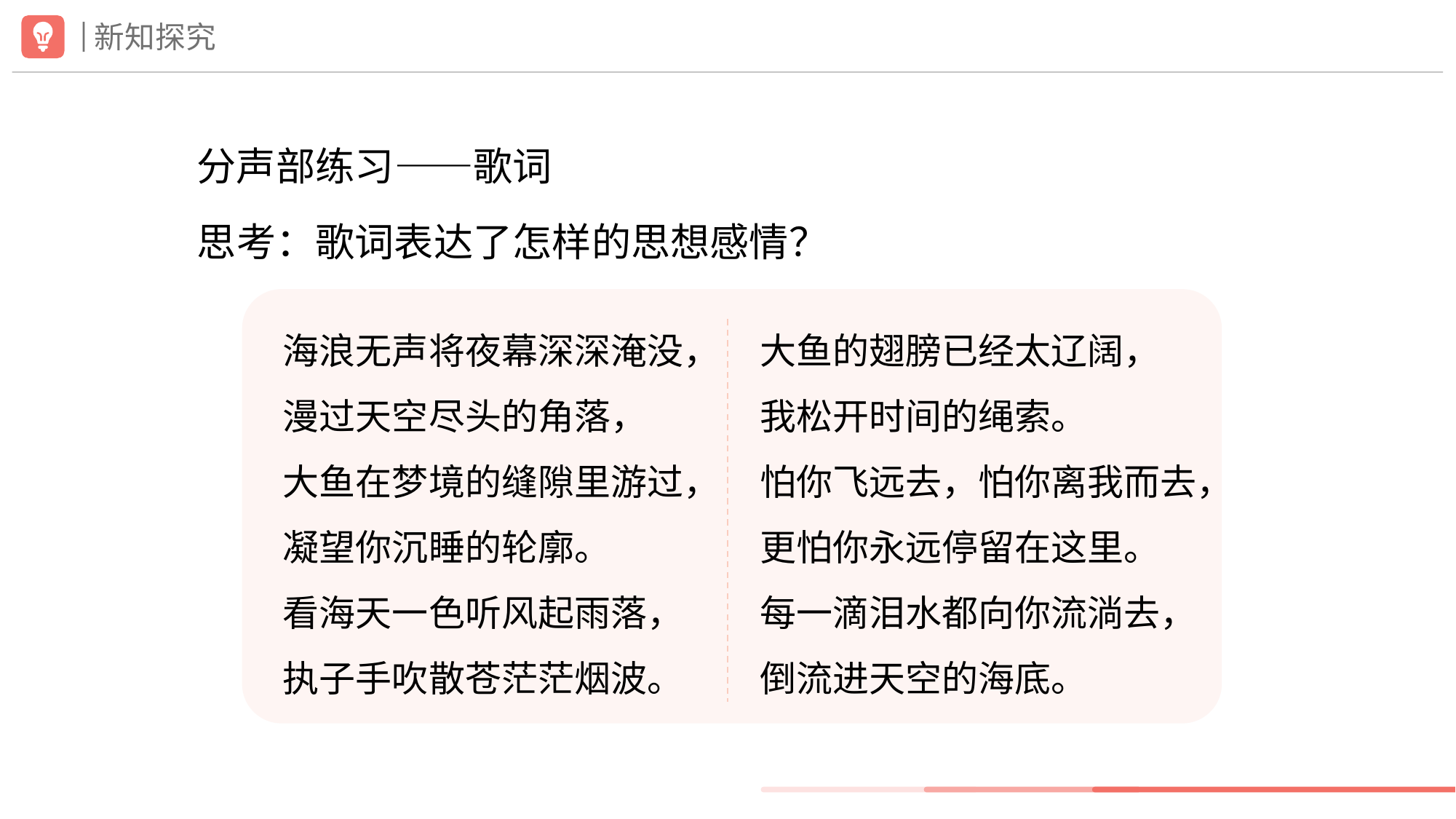

新知探究

　　分声部练习——歌词
　　思考：歌词表达了怎样的思想感情？

海浪无声将夜幕深深淹没，
漫过天空尽头的角落，
大鱼在梦境的缝隙里游过，
凝望你沉睡的轮廓。
看海天一色听风起雨落，
执子手吹散苍茫茫烟波。
大鱼的翅膀已经太辽阔，
我松开时间的绳索。
怕你飞远去，怕你离我而去，
更怕你永远停留在这里。
每一滴泪水都向你流淌去，
倒流进天空的海底。